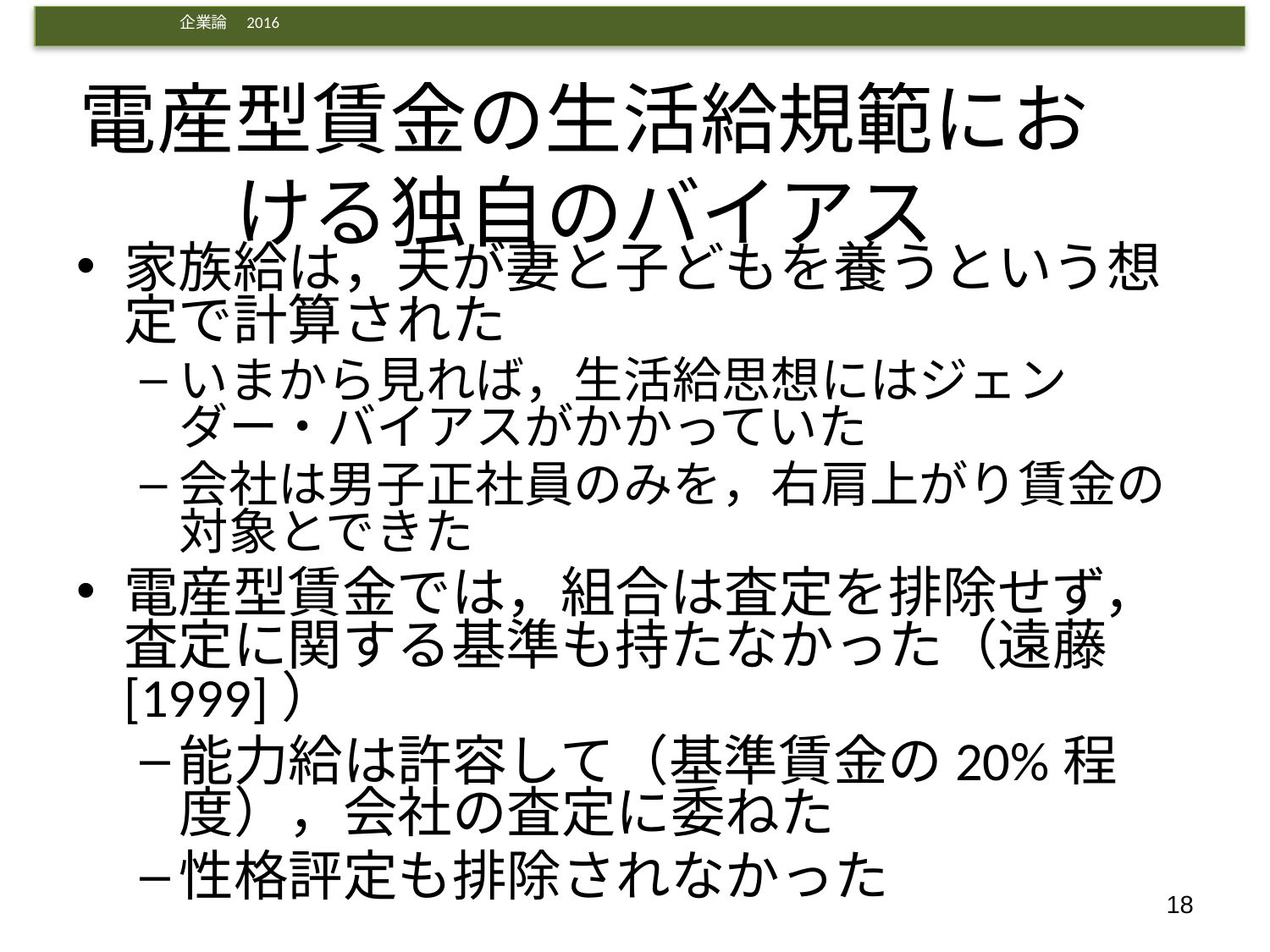

# 電産型賃金の生活給規範における独自のバイアス
家族給は，夫が妻と子どもを養うという想定で計算された
いまから見れば，生活給思想にはジェンダー・バイアスがかかっていた
会社は男子正社員のみを，右肩上がり賃金の対象とできた
電産型賃金では，組合は査定を排除せず，査定に関する基準も持たなかった（遠藤[1999]）
能力給は許容して（基準賃金の20%程度），会社の査定に委ねた
性格評定も排除されなかった
18